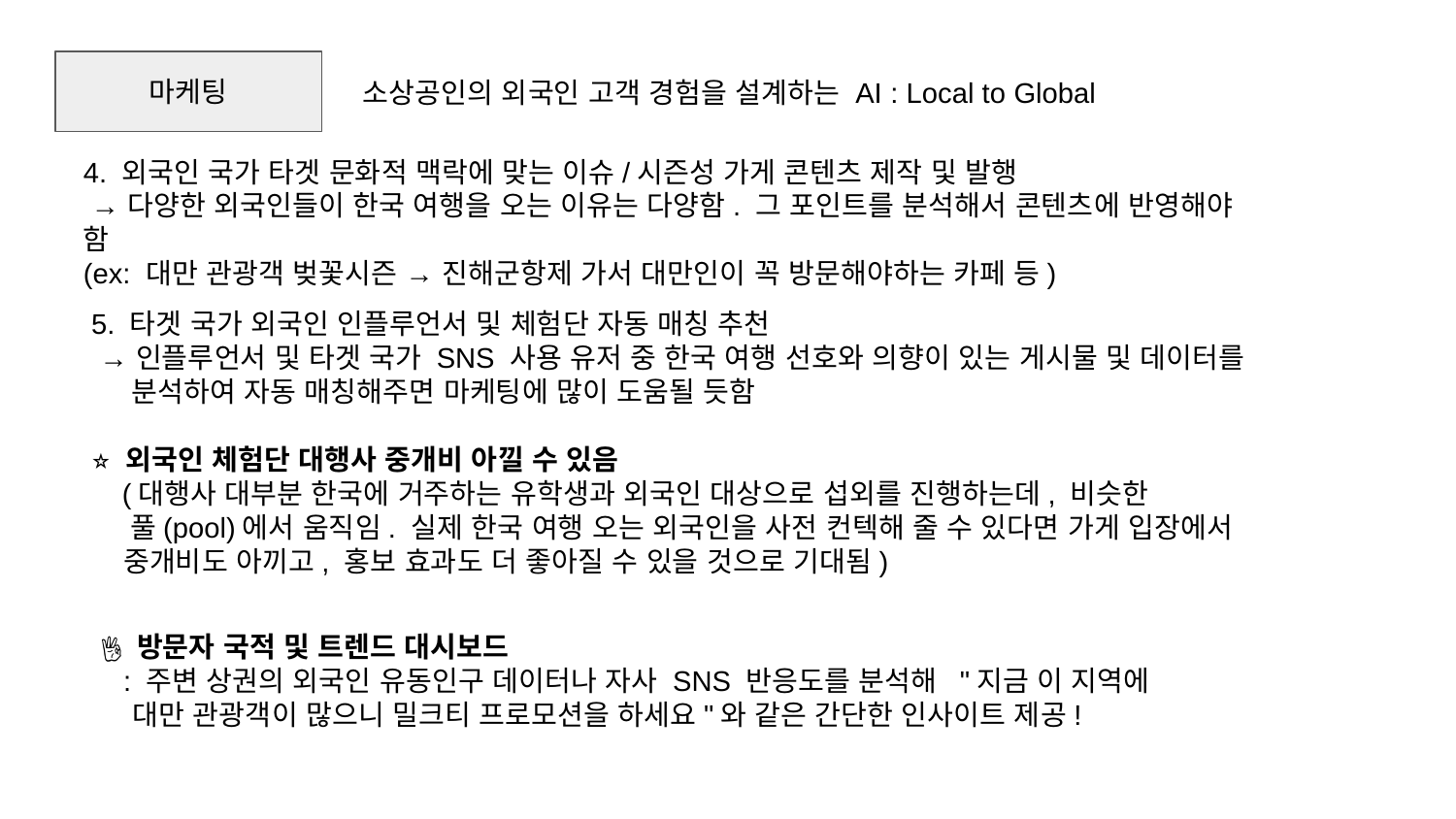

마케팅
소상공인의 외국인 고객 경험을 설계하는 AI : Local to Global
4. 외국인 국가 타겟 문화적 맥락에 맞는 이슈/시즌성 가게 콘텐츠 제작 및 발행
 → 다양한 외국인들이 한국 여행을 오는 이유는 다양함. 그 포인트를 분석해서 콘텐츠에 반영해야 함
(ex: 대만 관광객 벚꽃시즌 → 진해군항제 가서 대만인이 꼭 방문해야하는 카페 등)
5. 타겟 국가 외국인 인플루언서 및 체험단 자동 매칭 추천
 → 인플루언서 및 타겟 국가 SNS 사용 유저 중 한국 여행 선호와 의향이 있는 게시물 및 데이터를
     분석하여 자동 매칭해주면 마케팅에 많이 도움될 듯함
⭐ 외국인 체험단 대행사 중개비 아낄 수 있음
   (대행사 대부분 한국에 거주하는 유학생과 외국인 대상으로 섭외를 진행하는데, 비슷한
    풀(pool)에서 움직임. 실제 한국 여행 오는 외국인을 사전 컨텍해 줄 수 있다면 가게 입장에서
    중개비도 아끼고, 홍보 효과도 더 좋아질 수 있을 것으로 기대됨)
👌 방문자 국적 및 트렌드 대시보드
  : 주변 상권의 외국인 유동인구 데이터나 자사 SNS 반응도를 분석해  "지금 이 지역에
    대만 관광객이 많으니 밀크티 프로모션을 하세요"와 같은 간단한 인사이트 제공!